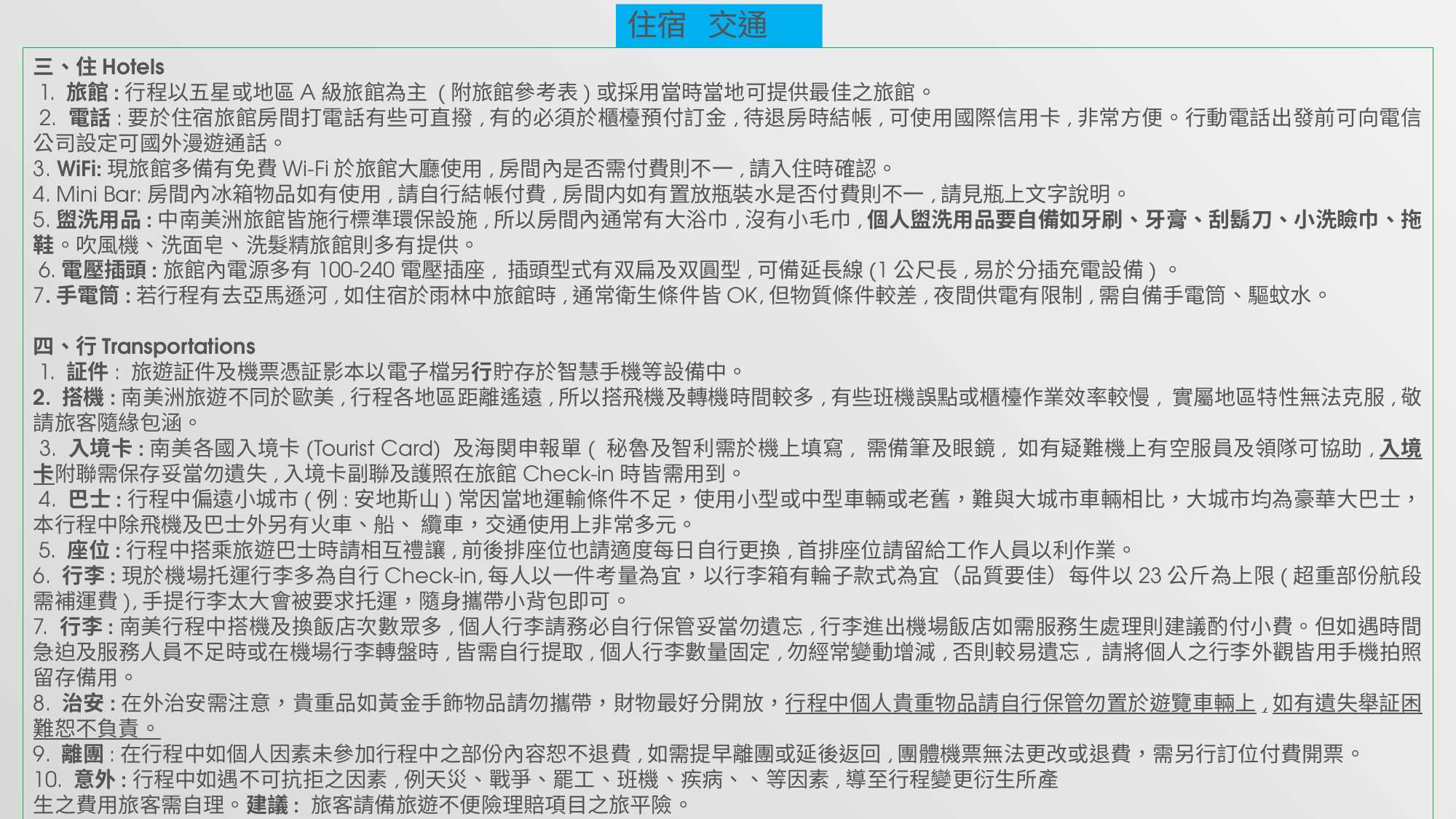

住宿   交通
三、住Hotels
 1. 旅館:行程以五星或地區A級旅館為主 (附旅館參考表)或採用當時當地可提供最佳之旅館。
 2. 電話:要於住宿旅館房間打電話有些可直撥,有的必須於櫃檯預付訂金,待退房時結帳,可使用國際信用卡,非常方便。行動電話出發前可向電信公司設定可國外漫遊通話。
3. WiFi:現旅館多備有免費Wi-Fi於旅館大廳使用,房間內是否需付費則不一,請入住時確認。
4. Mini Bar:房間內冰箱物品如有使用,請自行結帳付費,房間内如有置放瓶裝水是否付費則不一,請見瓶上文字說明。
5.盥洗用品:中南美洲旅館皆施行標準環保設施,所以房間內通常有大浴巾,沒有小毛巾,個人盥洗用品要自備如牙刷、牙膏、刮鬍刀、小洗瞼巾、拖鞋。吹風機、洗面皂、洗髮精旅館則多有提供。
 6.電壓插頭:旅館內電源多有100-240電壓插座, 插頭型式有双扁及双圓型,可備延長線(1公尺長,易於分插充電設備)。
7.手電筒:若行程有去亞馬遜河,如住宿於雨林中旅館時,通常衛生條件皆OK,但物質條件較差,夜間供電有限制,需自備手電筒、驅蚊水。

四、行Transportations
 1. 証件: 旅遊証件及機票憑証影本以電子檔另行貯存於智慧手機等設備中。
2. 搭機:南美洲旅遊不同於歐美,行程各地區距離遙遠,所以搭飛機及轉機時間較多,有些班機誤點或櫃檯作業效率較慢, 實屬地區特性無法克服,敬請旅客隨緣包涵。
 3. 入境卡:南美各國入境卡(Tourist Card) 及海関申報單( 秘魯及智利需於機上填寫, 需備筆及眼鏡, 如有疑難機上有空服員及領隊可協助,入境卡附聯需保存妥當勿遺失,入境卡副聯及護照在旅館Check-in時皆需用到。
 4. 巴士:行程中偏遠小城市(例:安地斯山)常因當地運輸條件不足，使用小型或中型車輛或老舊，難與大城市車輛相比，大城市均為豪華大巴士，本行程中除飛機及巴士外另有火車、船、 纜車，交通使用上非常多元。
 5. 座位:行程中搭乘旅遊巴士時請相互禮讓,前後排座位也請適度每日自行更換,首排座位請留給工作人員以利作業。
6. 行李:現於機場托運行李多為自行Check-in,每人以一件考量為宜，以行李箱有輪子款式為宜（品質要佳）每件以23公斤為上限(超重部份航段需補運費),手提行李太大會被要求托運，隨身攜帶小背包即可。
7. 行李:南美行程中搭機及換飯店次數眾多,個人行李請務必自行保管妥當勿遺忘,行李進出機場飯店如需服務生處理則建議酌付小費。但如遇時間急迫及服務人員不足時或在機場行李轉盤時,皆需自行提取,個人行李數量固定,勿經常變動增減,否則較易遺忘, 請將個人之行李外觀皆用手機拍照留存備用。
8. 治安:在外治安需注意，貴重品如黃金手飾物品請勿攜帶，財物最好分開放，行程中個人貴重物品請自行保管勿置於遊覽車輛上,如有遺失舉証困難恕不負責。
9. 離團:在行程中如個人因素未參加行程中之部份內容恕不退費,如需提早離團或延後返回,團體機票無法更改或退費，需另行訂位付費開票。
10. 意外:行程中如遇不可抗拒之因素,例天災、戰爭、罷工、班機、疾病、、等因素,導至行程變更衍生所產
生之費用旅客需自理。建議: 旅客請備旅遊不便險理賠項目之旅平險。